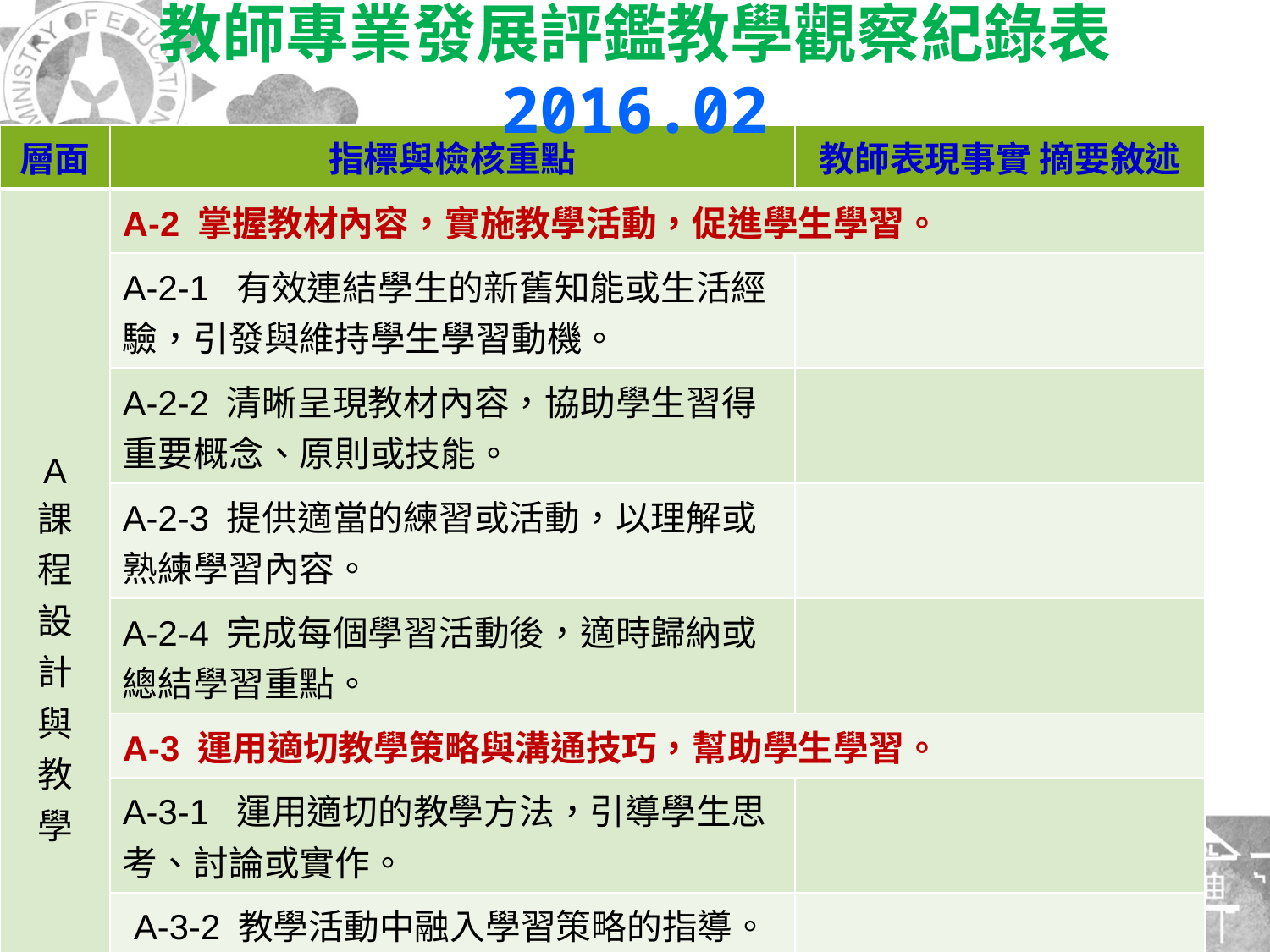

教師專業發展評鑑教學觀察紀錄表 2016.02
| 層面 | 指標與檢核重點 | 教師表現事實 摘要敘述 |
| --- | --- | --- |
| A 課 程 設 計 與 教 學 | A-2 掌握教材內容，實施教學活動，促進學生學習。 |  |
|  | A-2-1 有效連結學生的新舊知能或生活經驗，引發與維持學生學習動機。 |  |
|  | A-2-2 清晰呈現教材內容，協助學生習得重要概念、原則或技能。 |  |
|  | A-2-3 提供適當的練習或活動，以理解或熟練學習內容。 |  |
|  | A-2-4 完成每個學習活動後，適時歸納或總結學習重點。 |  |
|  | A-3 運用適切教學策略與溝通技巧，幫助學生學習。 |  |
|  | A-3-1 運用適切的教學方法，引導學生思考、討論或實作。 |  |
|  | A-3-2 教學活動中融入學習策略的指導。 |  |
|  | A-3-3 運用口語、非口語、教室走動等 溝通技巧，幫助學生學習。 |  |